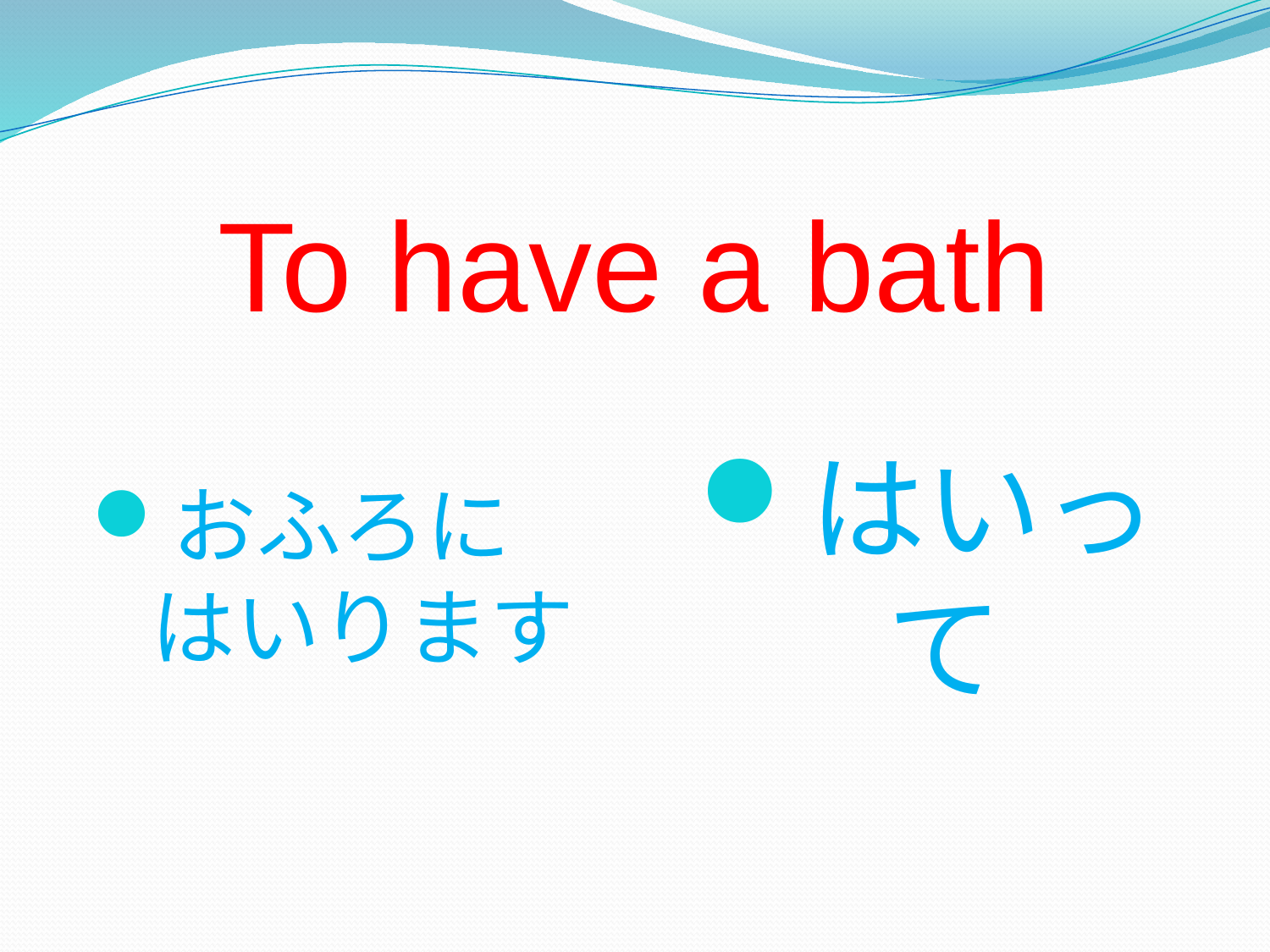

# To have a bath
おふろに　はいります
はいって